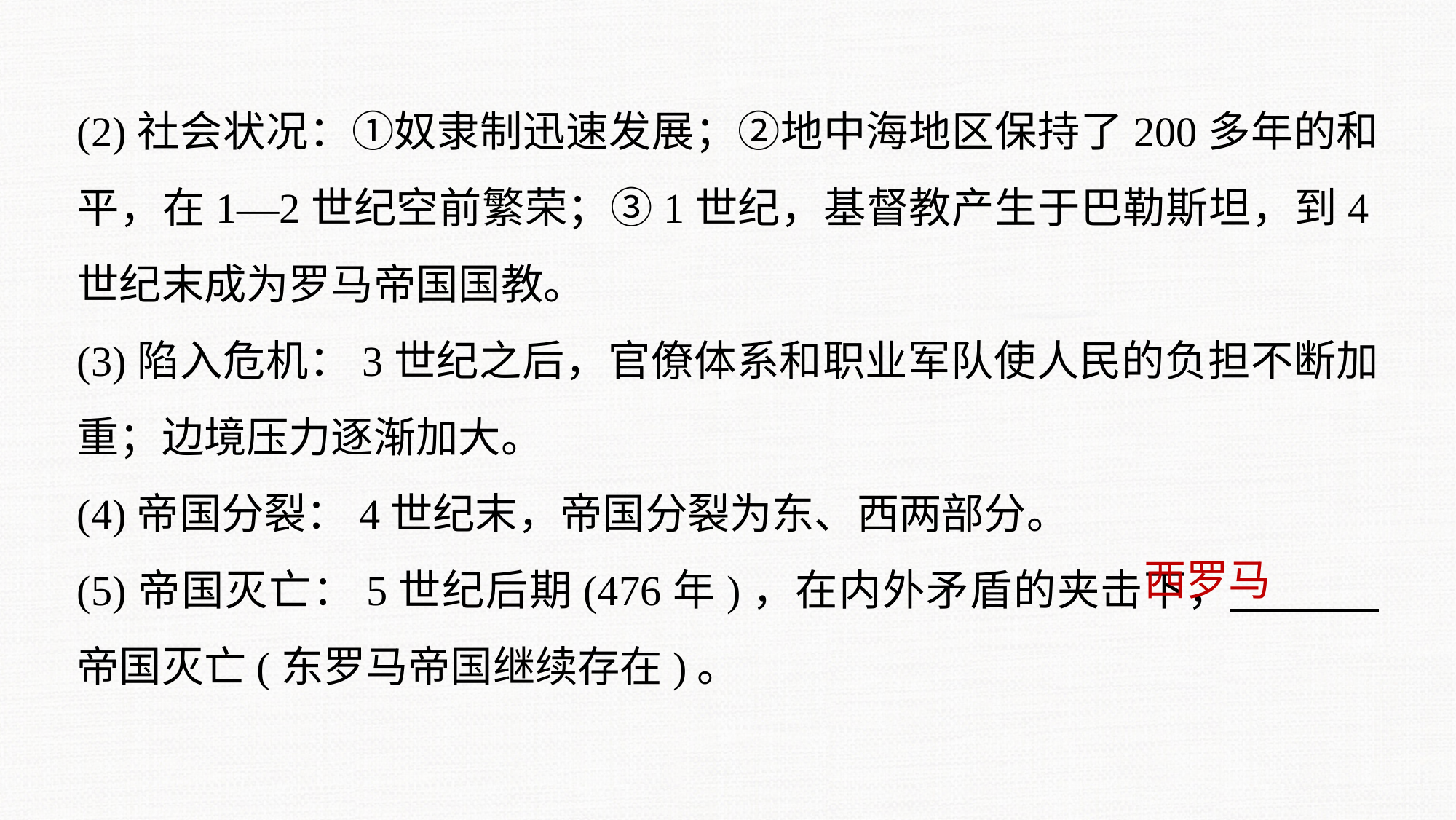

(2)社会状况：①奴隶制迅速发展；②地中海地区保持了200多年的和平，在1—2世纪空前繁荣；③1世纪，基督教产生于巴勒斯坦，到4世纪末成为罗马帝国国教。
(3)陷入危机：3世纪之后，官僚体系和职业军队使人民的负担不断加重；边境压力逐渐加大。
(4)帝国分裂：4世纪末，帝国分裂为东、西两部分。
(5)帝国灭亡：5世纪后期(476年)，在内外矛盾的夹击下，               帝国灭亡(东罗马帝国继续存在)。
西罗马